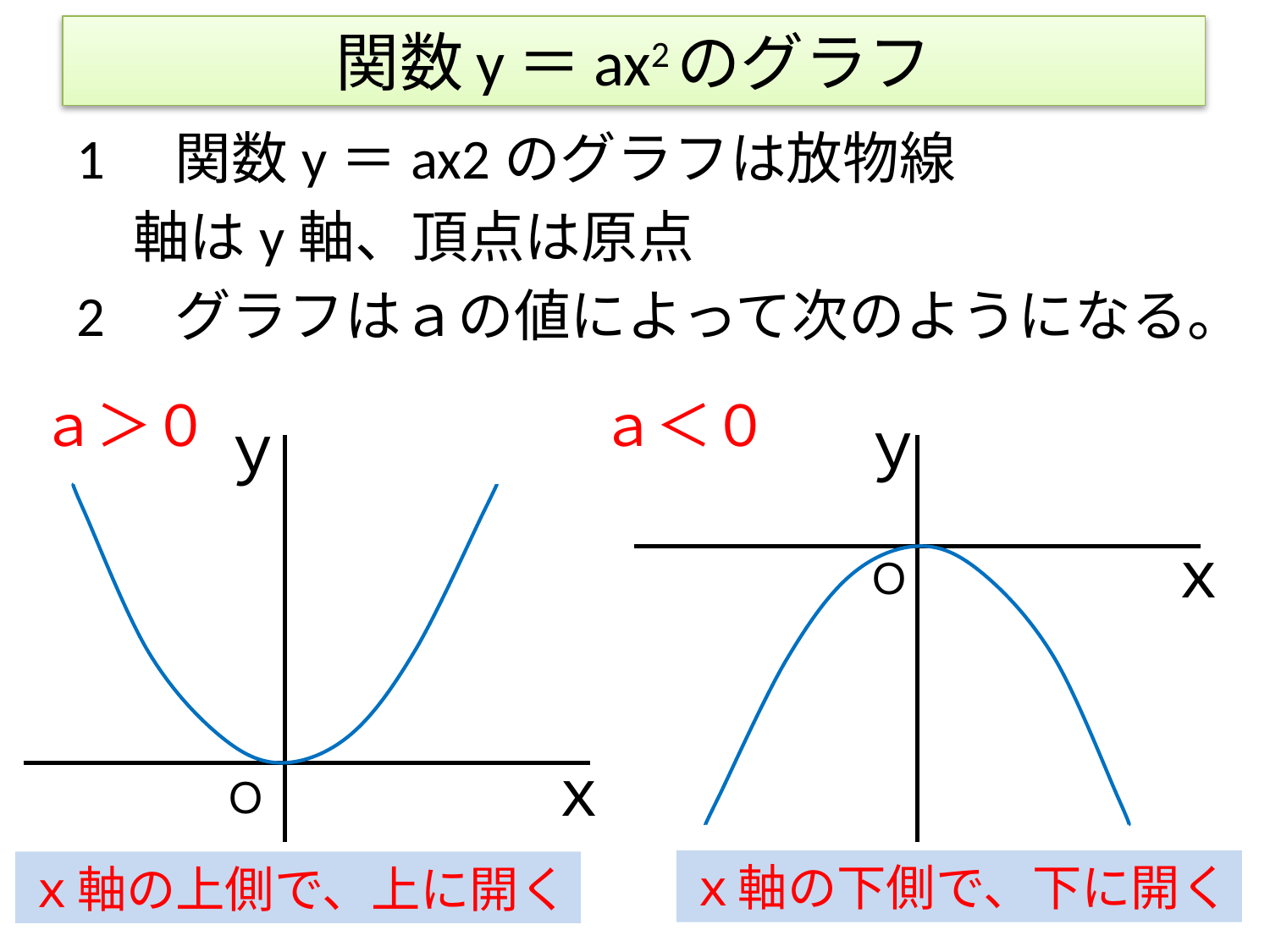

# 関数y＝ax2のグラフ
1　関数y＝ax2のグラフは放物線
　軸はy軸、頂点は原点
2　グラフはａの値によって次のようになる。
ａ＞０
ａ＜０
ｙ
ｘ
Ｏ
ｙ
ｘ
Ｏ

ｘ軸の下側で、下に開く
ｘ軸の上側で、上に開く